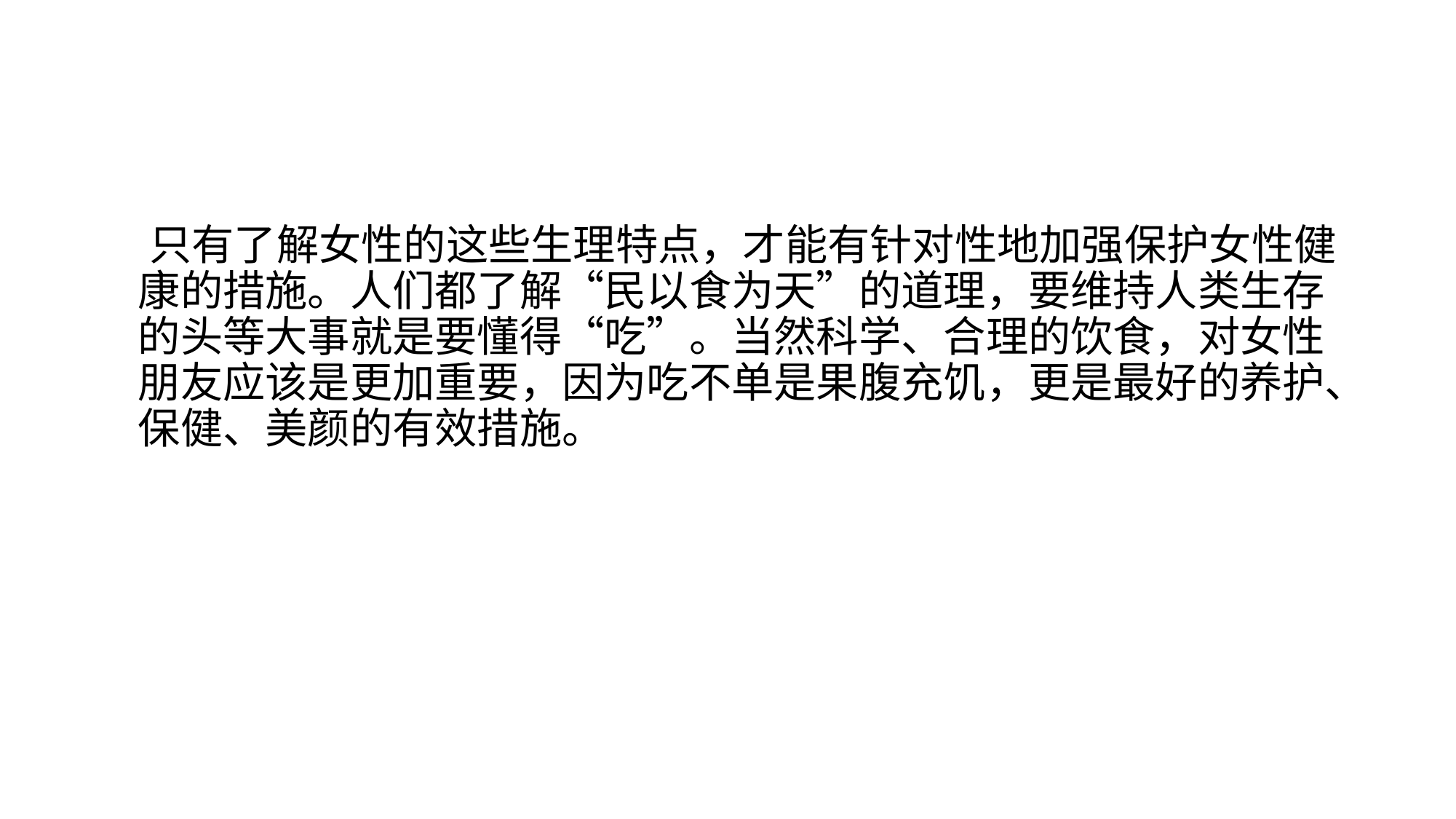

只有了解女性的这些生理特点，才能有针对性地加强保护女性健康的措施。人们都了解“民以食为天”的道理，要维持人类生存的头等大事就是要懂得“吃”。当然科学、合理的饮食，对女性朋友应该是更加重要，因为吃不单是果腹充饥，更是最好的养护、保健、美颜的有效措施。